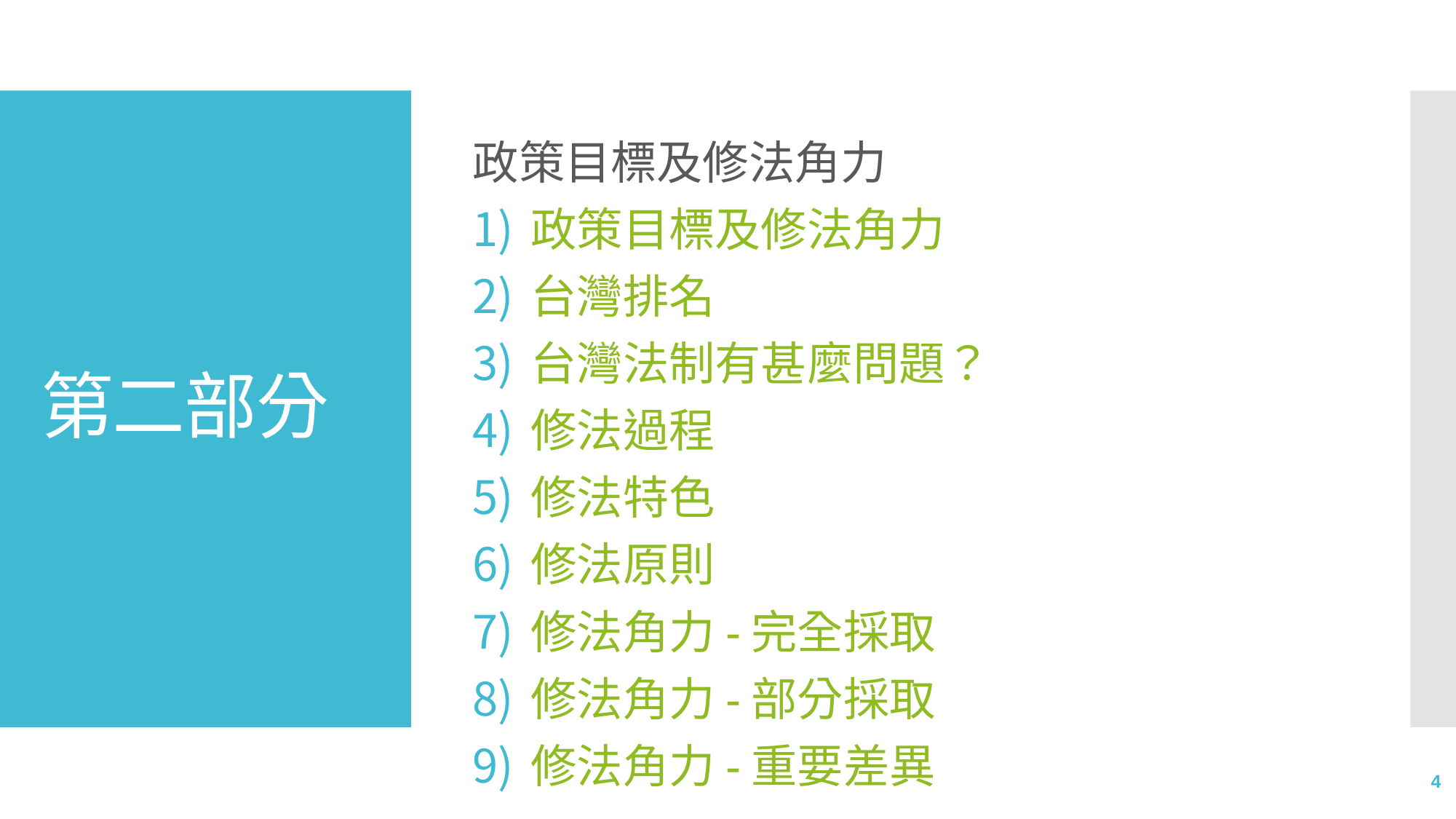

# 第二部分
政策目標及修法角力
政策目標及修法角力
台灣排名
台灣法制有甚麼問題？
修法過程
修法特色
修法原則
修法角力-完全採取
修法角力-部分採取
修法角力-重要差異

4